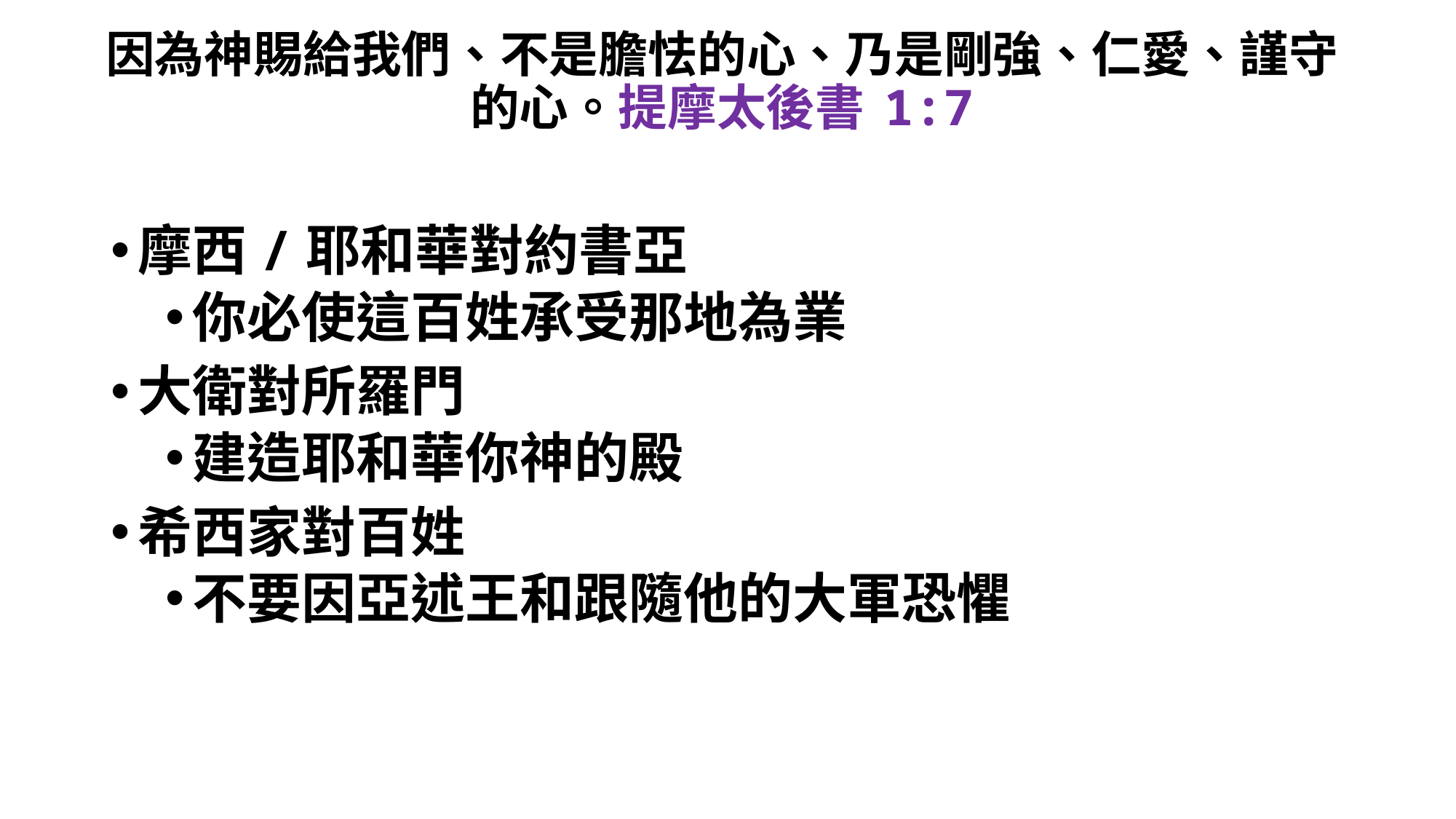

# 因為神賜給我們、不是膽怯的心、乃是剛強、仁愛、謹守的心。提摩太後書 1:7
摩西/耶和華對約書亞
你必使這百姓承受那地為業
大衛對所羅門
建造耶和華你神的殿
希西家對百姓
不要因亞述王和跟隨他的大軍恐懼